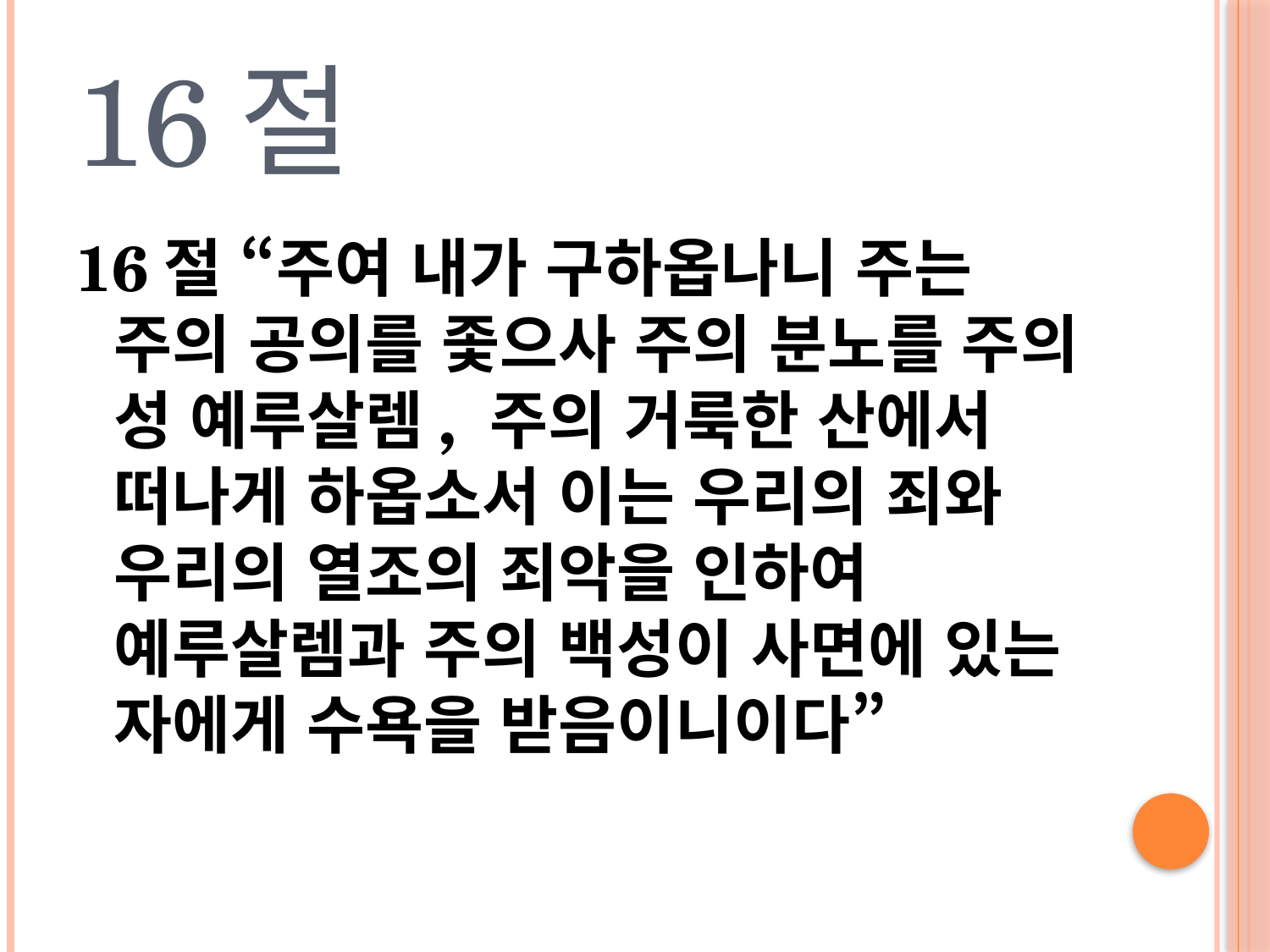

# 16절
16절 “주여 내가 구하옵나니 주는 주의 공의를 좇으사 주의 분노를 주의 성 예루살렘, 주의 거룩한 산에서 떠나게 하옵소서 이는 우리의 죄와 우리의 열조의 죄악을 인하여 예루살렘과 주의 백성이 사면에 있는 자에게 수욕을 받음이니이다”